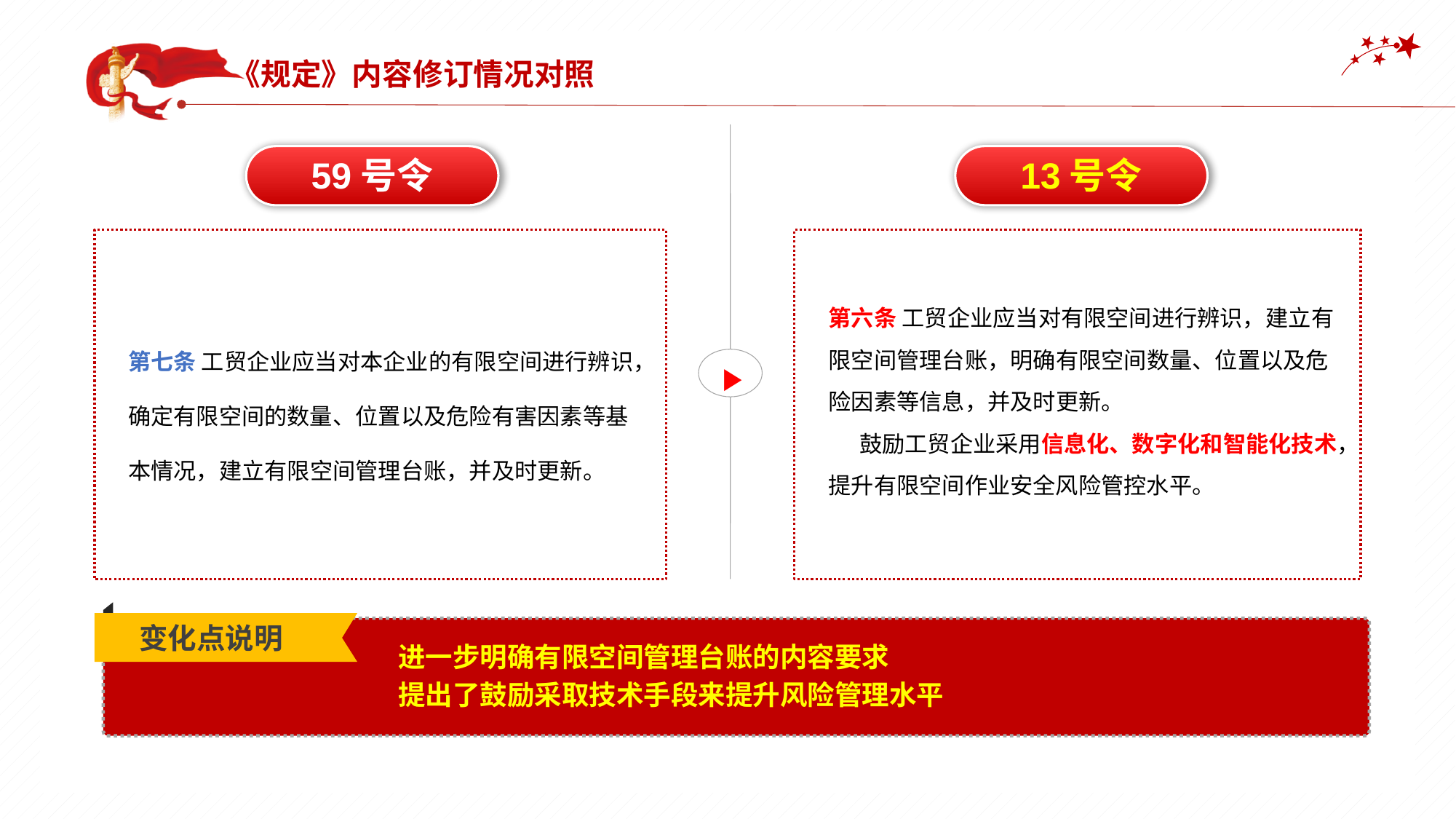

《规定》内容修订情况对照

▶

13号令

59号令

第六条 工贸企业应当对有限空间进行辨识，建立有限空间管理台账，明确有限空间数量、位置以及危险因素等信息，并及时更新。
     鼓励工贸企业采用信息化、数字化和智能化技术，提升有限空间作业安全风险管控水平。
第七条 工贸企业应当对本企业的有限空间进行辨识，确定有限空间的数量、位置以及危险有害因素等基本情况，建立有限空间管理台账，并及时更新。

变化点说明

进一步明确有限空间管理台账的内容要求
提出了鼓励采取技术手段来提升风险管理水平